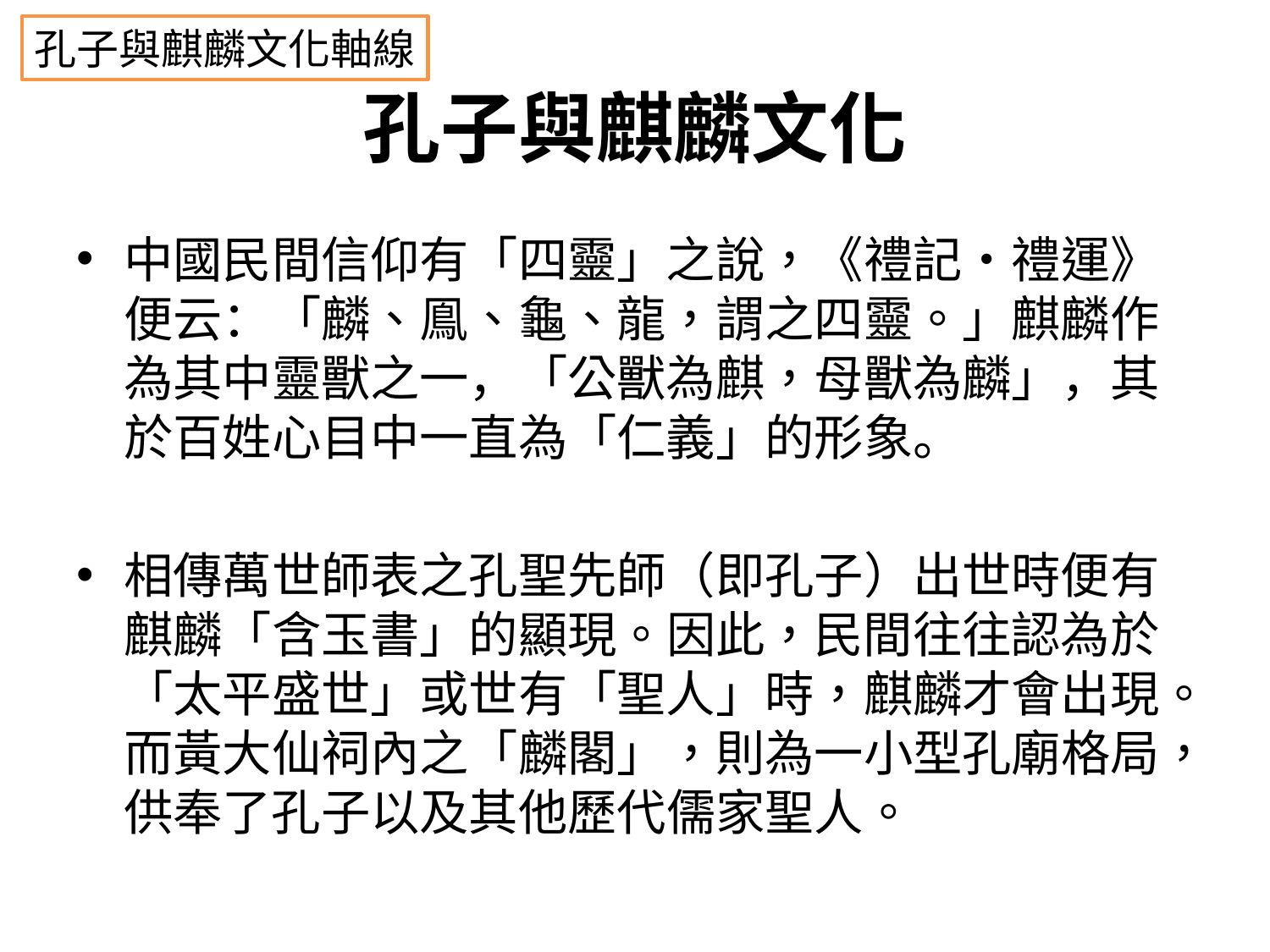

孔子與麒麟文化軸線
# 孔子與麒麟文化
中國民間信仰有「四靈」之說，《禮記‧禮運》便云：「麟、鳯、龜、龍，謂之四靈。」麒麟作為其中靈獸之一，「公獸為麒，母獸為麟」，其於百姓心目中一直為「仁義」的形象。

相傳萬世師表之孔聖先師（即孔子）出世時便有麒麟「含玉書」的顯現。因此，民間往往認為於「太平盛世」或世有「聖人」時，麒麟才會出現。而黃大仙祠內之「麟閣」，則為一小型孔廟格局，供奉了孔子以及其他歷代儒家聖人。